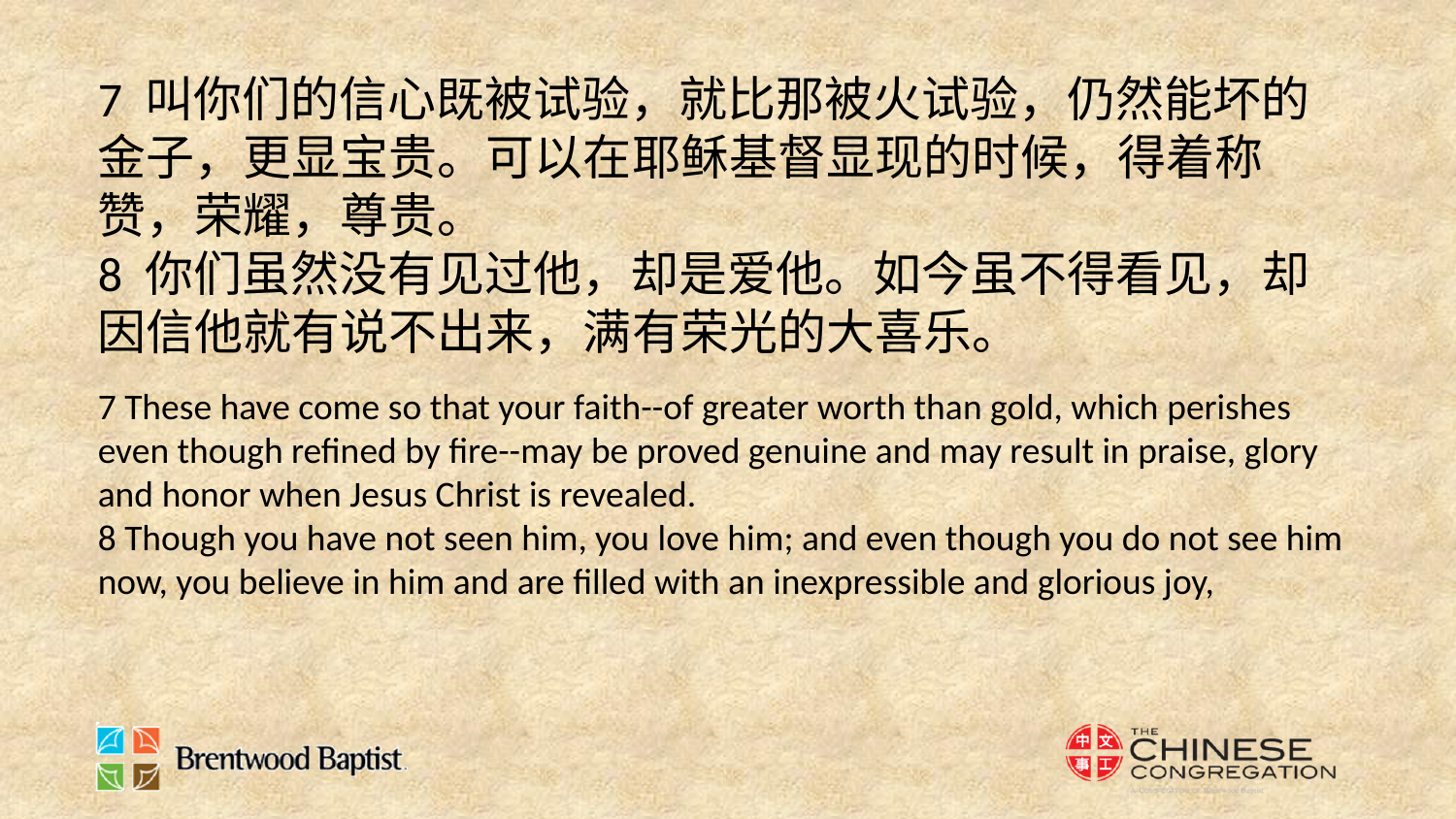

7 叫你们的信心既被试验，就比那被火试验，仍然能坏的金子，更显宝贵。可以在耶稣基督显现的时候，得着称赞，荣耀，尊贵。
8 你们虽然没有见过他，却是爱他。如今虽不得看见，却因信他就有说不出来，满有荣光的大喜乐。

7 These have come so that your faith--of greater worth than gold, which perishes even though refined by fire--may be proved genuine and may result in praise, glory and honor when Jesus Christ is revealed.
8 Though you have not seen him, you love him; and even though you do not see him now, you believe in him and are filled with an inexpressible and glorious joy,